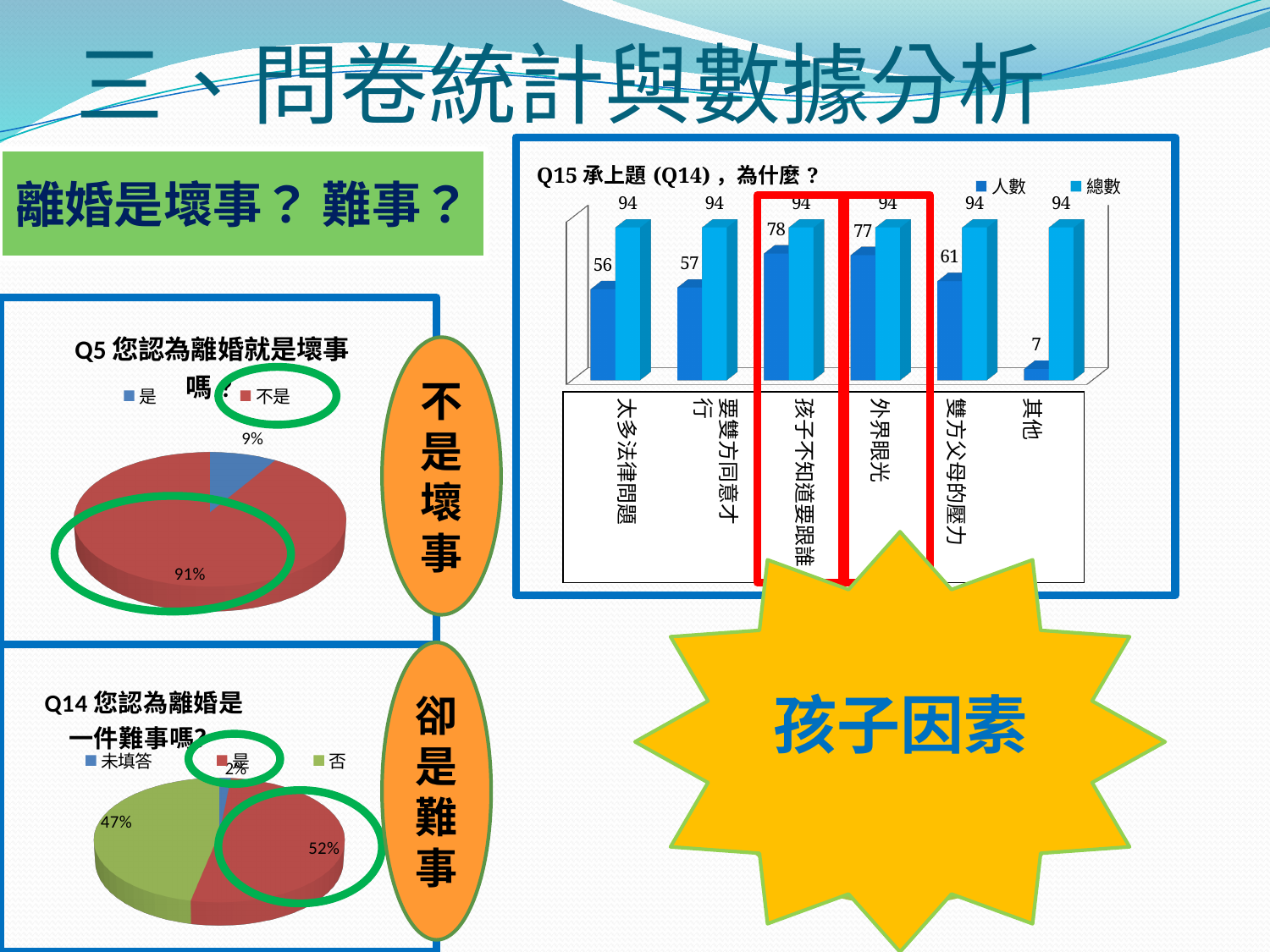

# 三、問卷統計與數據分析

其他

雙方父母的壓力

外界眼光

孩子不知道要跟誰

要雙方同意才
行

太多法律問題

[unsupported chart]

離婚是壞事？ 難事？

[unsupported chart]

不是壞事
孩子因素

為什麼？
卻是難事

[unsupported chart]